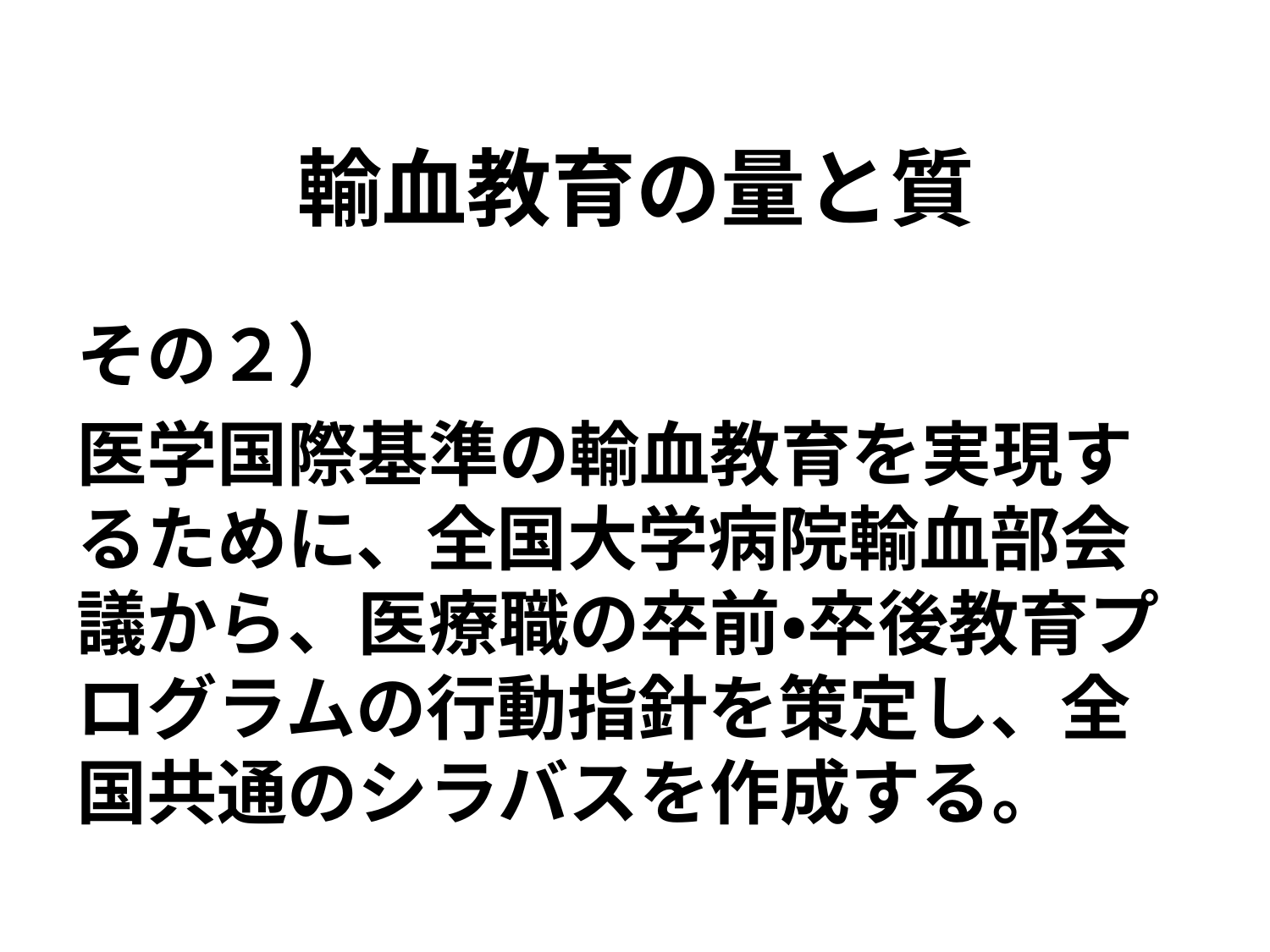

# 輸血教育の量と質
その２）
医学国際基準の輸血教育を実現するために、全国大学病院輸血部会議から、医療職の卒前・卒後教育プログラムの行動指針を策定し、全国共通のシラバスを作成する。